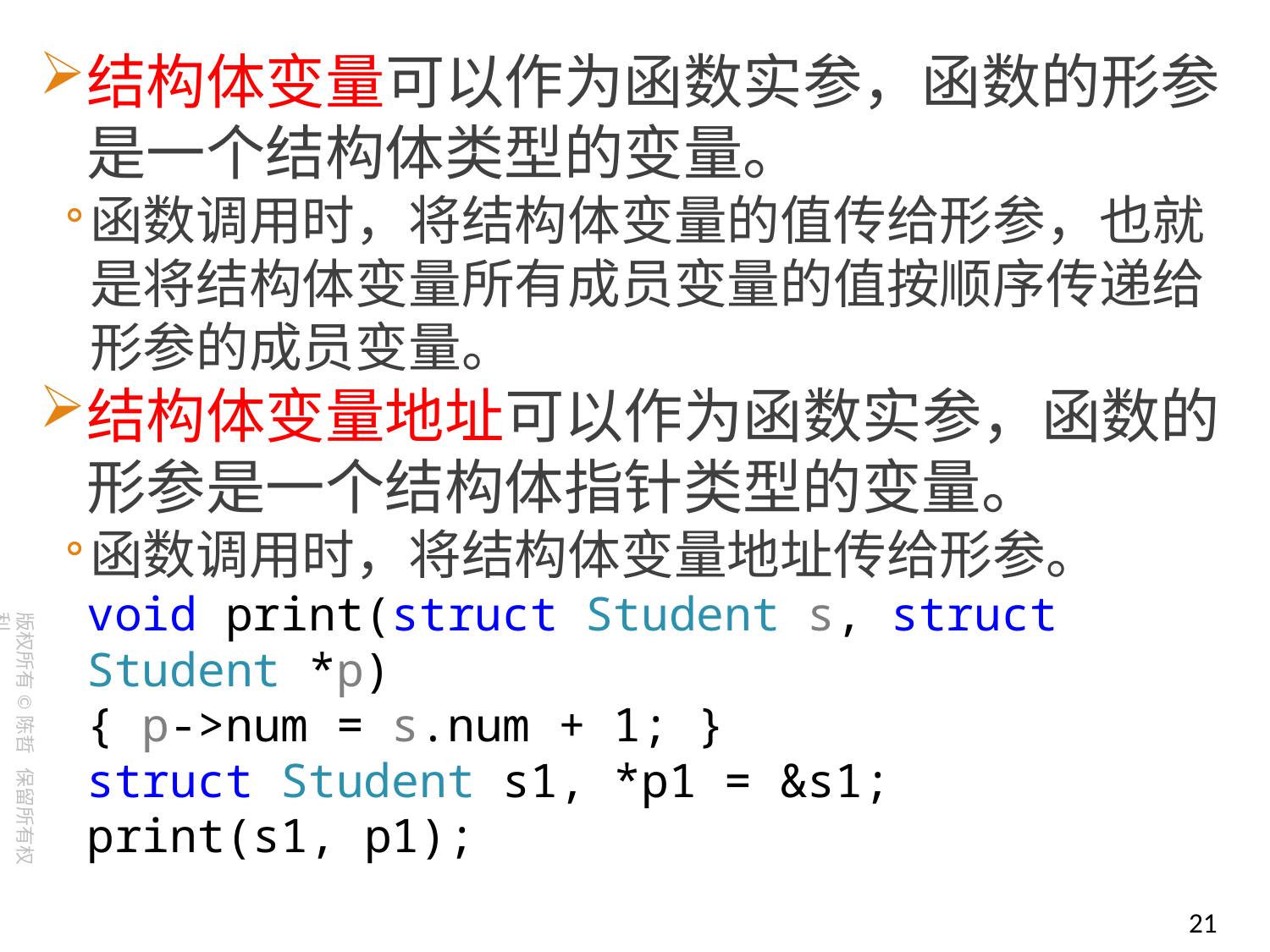

结构体变量可以作为函数实参，函数的形参是一个结构体类型的变量。
函数调用时，将结构体变量的值传给形参，也就是将结构体变量所有成员变量的值按顺序传递给形参的成员变量。
结构体变量地址可以作为函数实参，函数的形参是一个结构体指针类型的变量。
函数调用时，将结构体变量地址传给形参。
void print(struct Student s, struct Student *p)
{ p->num = s.num + 1; }
struct Student s1, *p1 = &s1;
print(s1, p1);
21